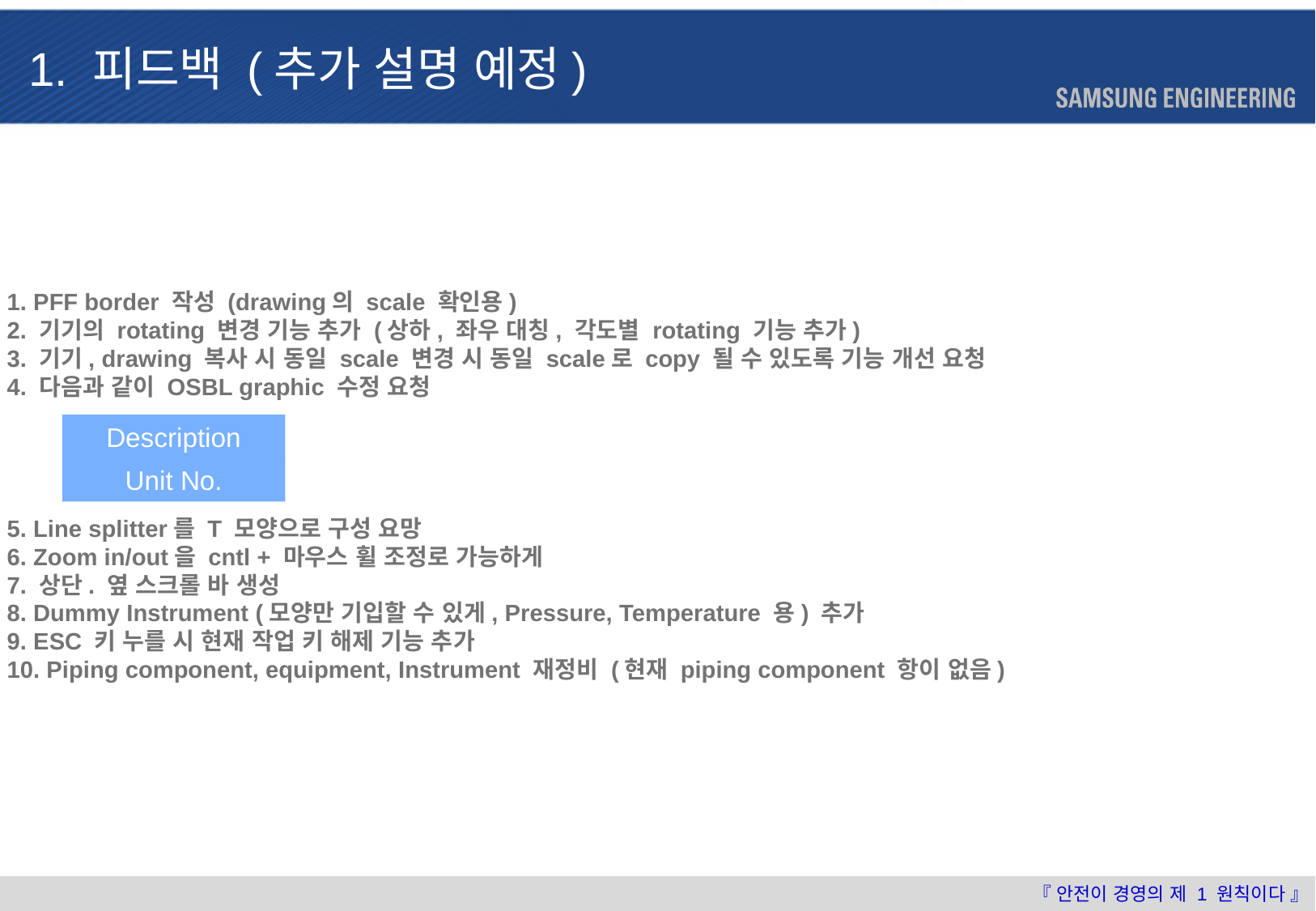

1. 피드백 (추가 설명 예정)
1. PFF border 작성 (drawing의 scale 확인용)
2. 기기의 rotating 변경 기능 추가 (상하, 좌우 대칭, 각도별 rotating 기능 추가)
3. 기기, drawing 복사 시 동일 scale 변경 시 동일 scale로 copy 될 수 있도록 기능 개선 요청
4. 다음과 같이 OSBL graphic 수정 요청

5. Line splitter를 T 모양으로 구성 요망
6. Zoom in/out을 cntl + 마우스 휠 조정로 가능하게
7. 상단. 옆 스크롤 바 생성
8. Dummy Instrument (모양만 기입할 수 있게, Pressure, Temperature 용) 추가
9. ESC 키 누를 시 현재 작업 키 해제 기능 추가
10. Piping component, equipment, Instrument 재정비 (현재 piping component 항이 없음)

Description
Unit No.